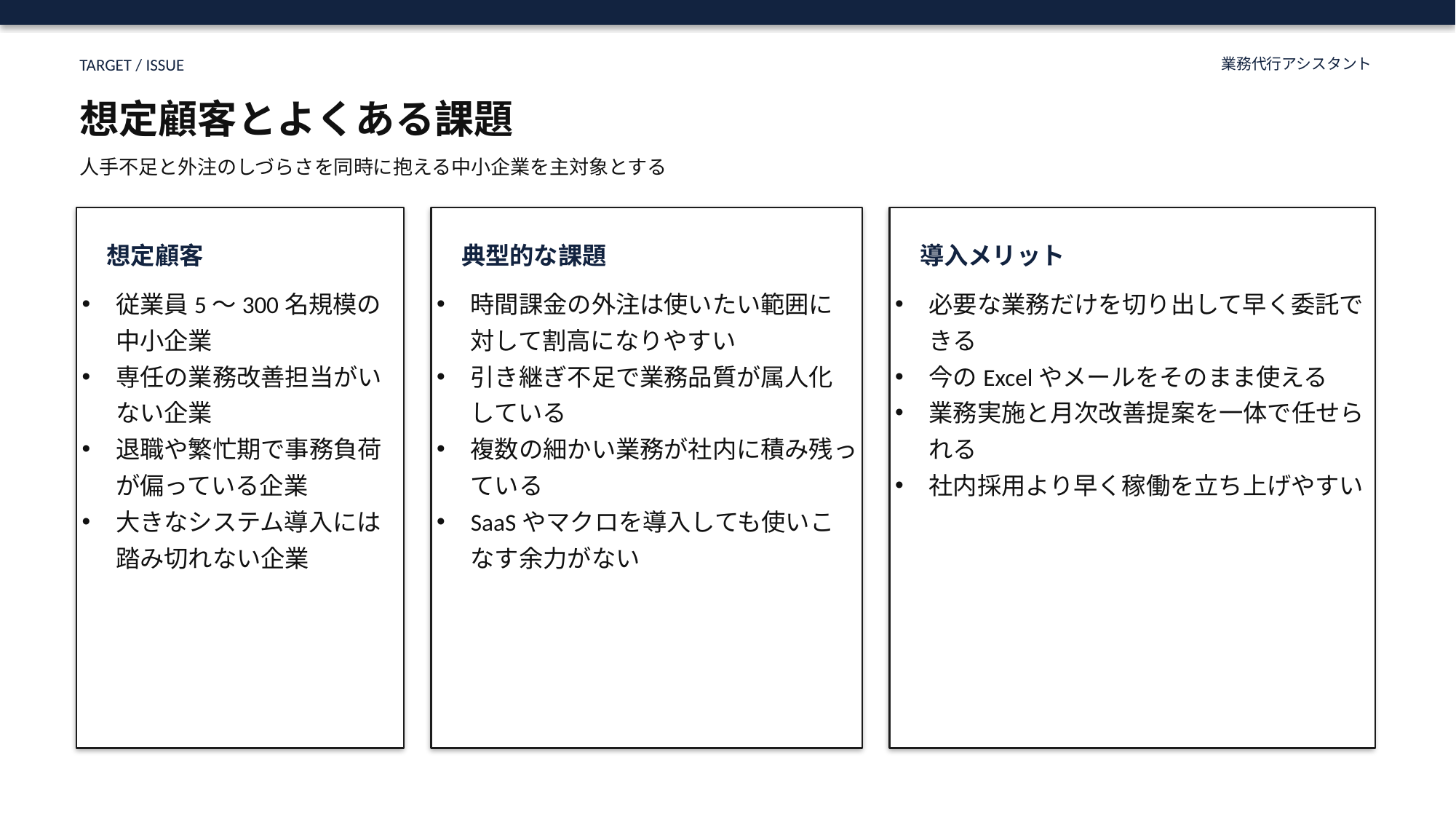

TARGET / ISSUE
業務代行アシスタント
想定顧客とよくある課題
人手不足と外注のしづらさを同時に抱える中小企業を主対象とする

想定顧客
典型的な課題
導入メリット
従業員5〜300名規模の中小企業
専任の業務改善担当がいない企業
退職や繁忙期で事務負荷が偏っている企業
大きなシステム導入には踏み切れない企業
時間課金の外注は使いたい範囲に対して割高になりやすい
引き継ぎ不足で業務品質が属人化している
複数の細かい業務が社内に積み残っている
SaaSやマクロを導入しても使いこなす余力がない
必要な業務だけを切り出して早く委託できる
今のExcelやメールをそのまま使える
業務実施と月次改善提案を一体で任せられる
社内採用より早く稼働を立ち上げやすい